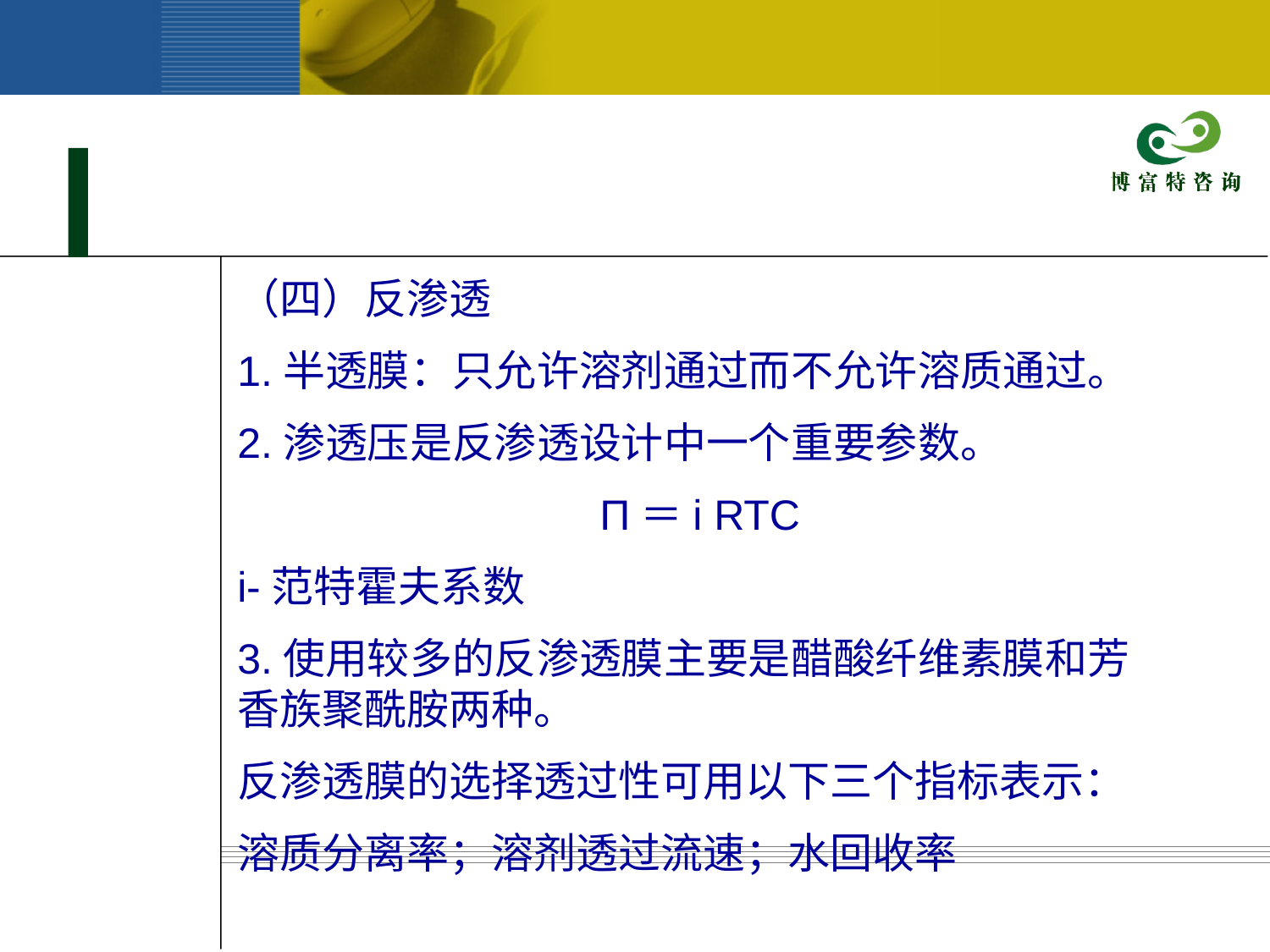

（四）反渗透
1.半透膜：只允许溶剂通过而不允许溶质通过。
2.渗透压是反渗透设计中一个重要参数。
Π＝i RTC
i-范特霍夫系数
3.使用较多的反渗透膜主要是醋酸纤维素膜和芳香族聚酰胺两种。
反渗透膜的选择透过性可用以下三个指标表示：
溶质分离率；溶剂透过流速；水回收率